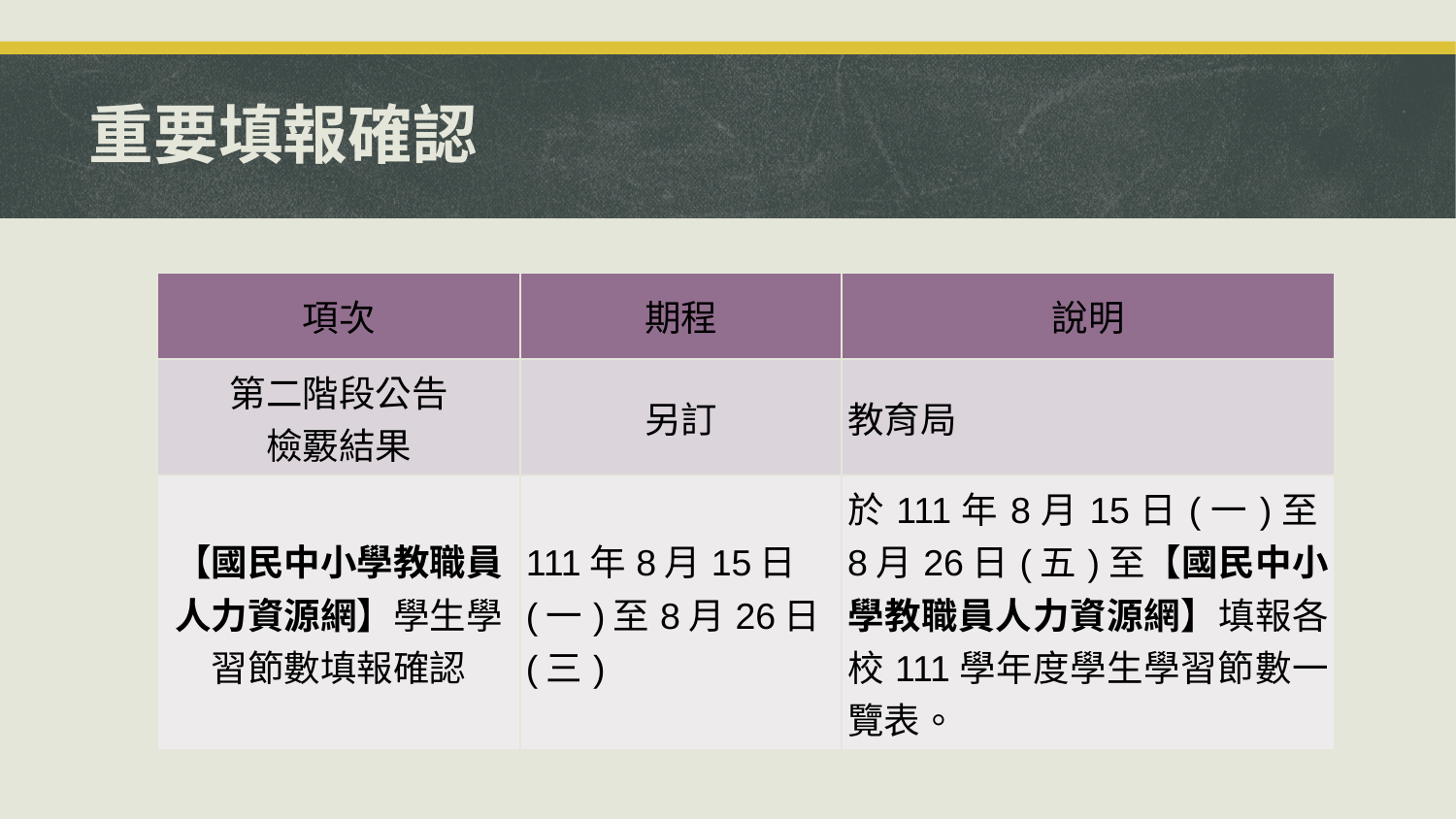

# 重要填報確認
| 項次 | 期程 | 說明 |
| --- | --- | --- |
| 第二階段公告 檢覈結果 | 另訂 | 教育局 |
| 【國民中小學教職員人力資源網】學生學習節數填報確認 | 111年8月15日(一)至8月26日(三) | 於111年8月15日(一)至8月26日(五)至【國民中小學教職員人力資源網】填報各校111學年度學生學習節數一覽表。 |